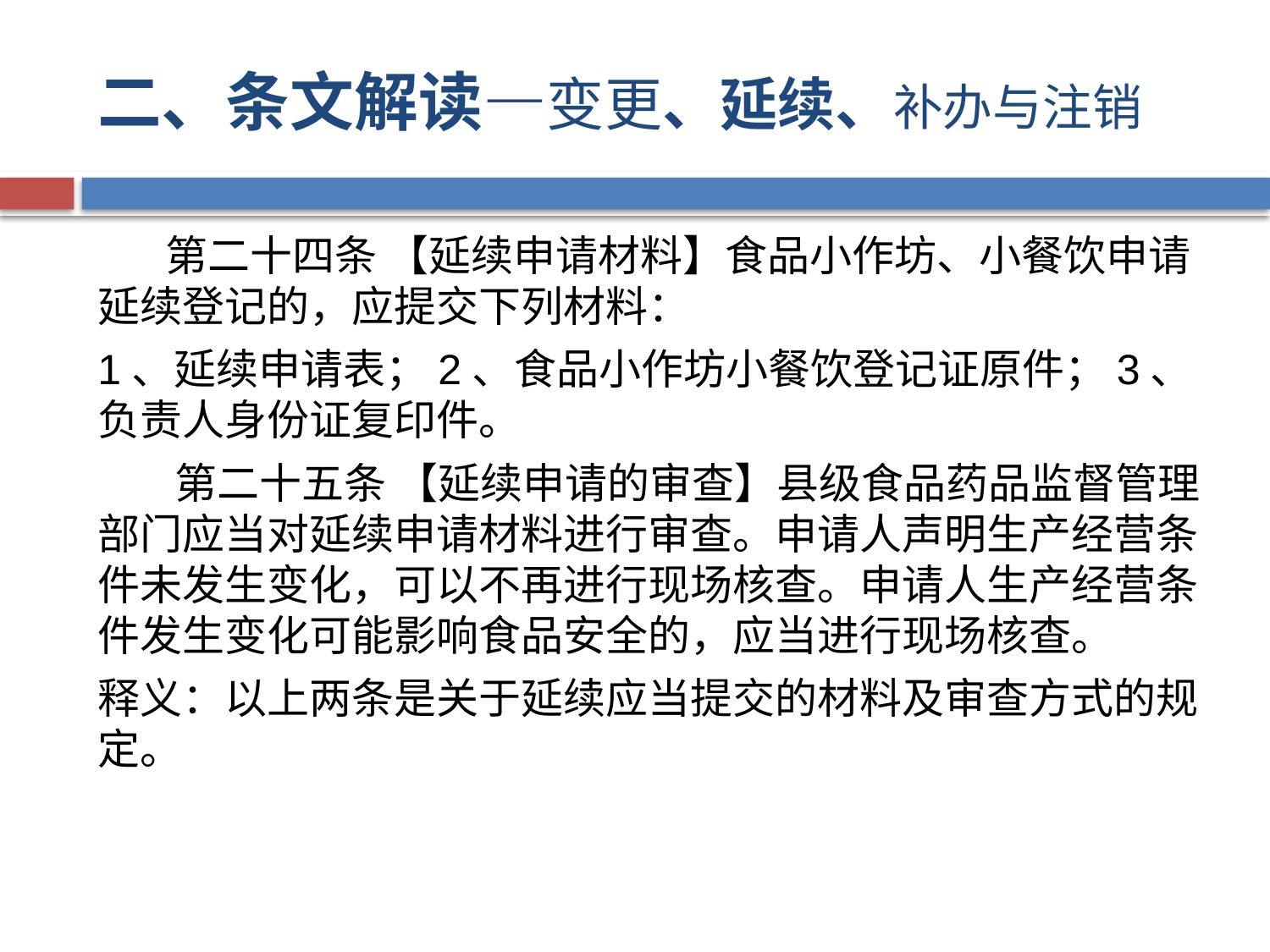

# 二、条文解读—变更、延续、补办与注销
      第二十四条 【延续申请材料】食品小作坊、小餐饮申请延续登记的，应提交下列材料：
1、延续申请表；2、食品小作坊小餐饮登记证原件；3、负责人身份证复印件。
       第二十五条 【延续申请的审查】县级食品药品监督管理部门应当对延续申请材料进行审查。申请人声明生产经营条件未发生变化，可以不再进行现场核查。申请人生产经营条件发生变化可能影响食品安全的，应当进行现场核查。
释义：以上两条是关于延续应当提交的材料及审查方式的规定。